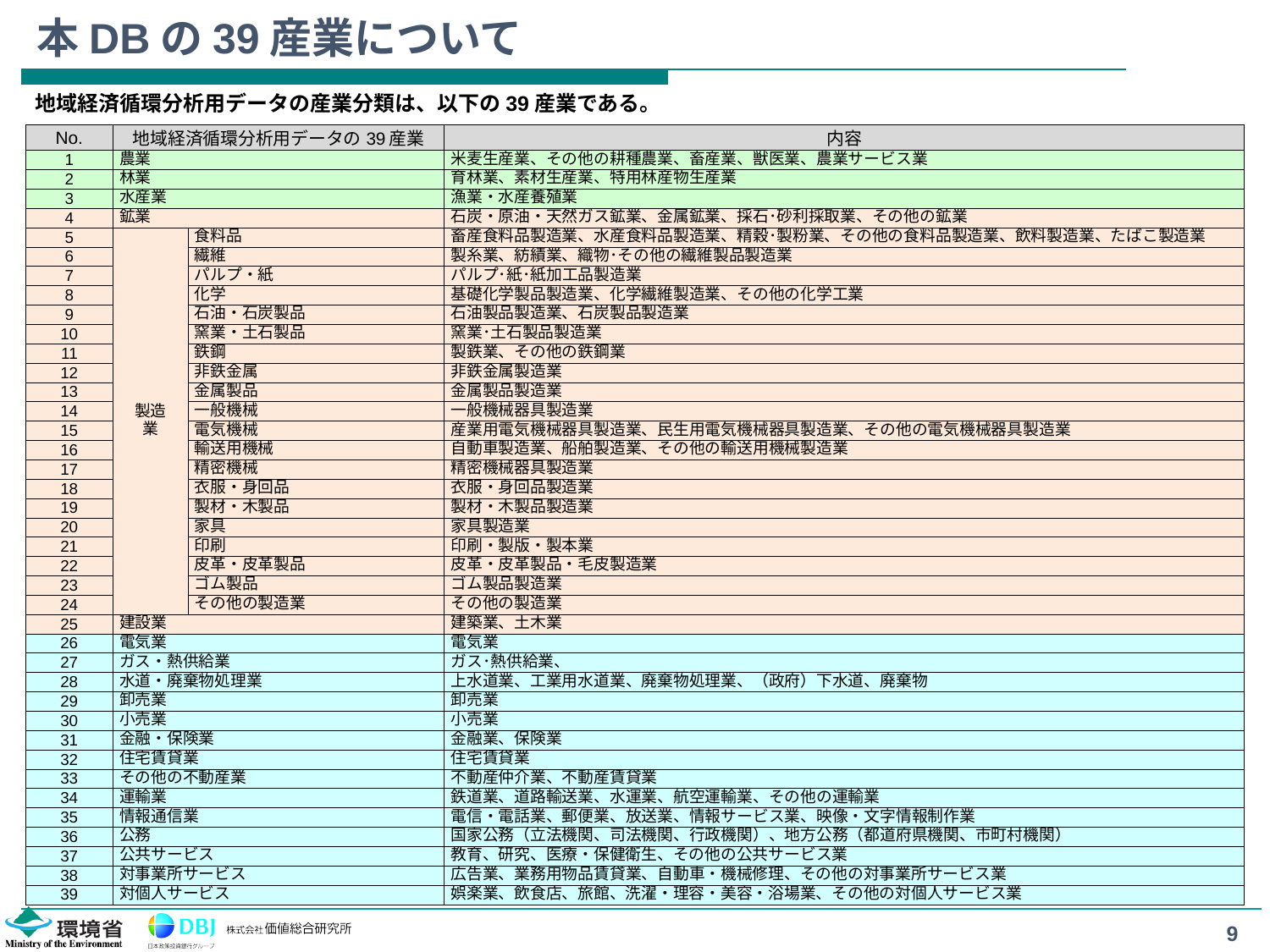

# 本DBの39産業について
地域経済循環分析用データの産業分類は、以下の39産業である。
| No. | 地域経済循環分析用データの39産業 |  | 内容 |
| --- | --- | --- | --- |
| 1 | 農業 |  | 米麦生産業、その他の耕種農業、畜産業、獣医業、農業サービス業 |
| 2 | 林業 |  | 育林業、素材生産業、特用林産物生産業 |
| 3 | 水産業 |  | 漁業・水産養殖業 |
| 4 | 鉱業 |  | 石炭・原油・天然ガス鉱業、金属鉱業、採石･砂利採取業、その他の鉱業 |
| 5 | 製造業 | 食料品 | 畜産食料品製造業、水産食料品製造業、精穀･製粉業、その他の食料品製造業、飲料製造業、たばこ製造業 |
| 6 |  | 繊維 | 製糸業、紡績業、織物･その他の繊維製品製造業 |
| 7 |  | パルプ・紙 | パルプ･紙･紙加工品製造業 |
| 8 |  | 化学 | 基礎化学製品製造業、化学繊維製造業、その他の化学工業 |
| 9 |  | 石油・石炭製品 | 石油製品製造業、石炭製品製造業 |
| 10 |  | 窯業・土石製品 | 窯業･土石製品製造業 |
| 11 |  | 鉄鋼 | 製鉄業、その他の鉄鋼業 |
| 12 |  | 非鉄金属 | 非鉄金属製造業 |
| 13 |  | 金属製品 | 金属製品製造業 |
| 14 |  | 一般機械 | 一般機械器具製造業 |
| 15 |  | 電気機械 | 産業用電気機械器具製造業、民生用電気機械器具製造業、その他の電気機械器具製造業 |
| 16 |  | 輸送用機械 | 自動車製造業、船舶製造業、その他の輸送用機械製造業 |
| 17 |  | 精密機械 | 精密機械器具製造業 |
| 18 |  | 衣服・身回品 | 衣服・身回品製造業 |
| 19 |  | 製材・木製品 | 製材・木製品製造業 |
| 20 |  | 家具 | 家具製造業 |
| 21 |  | 印刷 | 印刷・製版・製本業 |
| 22 |  | 皮革・皮革製品 | 皮革・皮革製品・毛皮製造業 |
| 23 |  | ゴム製品 | ゴム製品製造業 |
| 24 |  | その他の製造業 | その他の製造業 |
| 25 | 建設業 |  | 建築業、土木業 |
| 26 | 電気業 |  | 電気業 |
| 27 | ガス・熱供給業 |  | ガス･熱供給業、 |
| 28 | 水道・廃棄物処理業 |  | 上水道業、工業用水道業、廃棄物処理業、（政府）下水道、廃棄物 |
| 29 | 卸売業 |  | 卸売業 |
| 30 | 小売業 |  | 小売業 |
| 31 | 金融・保険業 |  | 金融業、保険業 |
| 32 | 住宅賃貸業 |  | 住宅賃貸業 |
| 33 | その他の不動産業 |  | 不動産仲介業、不動産賃貸業 |
| 34 | 運輸業 |  | 鉄道業、道路輸送業、水運業、航空運輸業、その他の運輸業 |
| 35 | 情報通信業 |  | 電信・電話業、郵便業、放送業、情報サービス業、映像・文字情報制作業 |
| 36 | 公務 |  | 国家公務（立法機関、司法機関、行政機関）、地方公務（都道府県機関、市町村機関） |
| 37 | 公共サービス |  | 教育、研究、医療・保健衛生、その他の公共サービス業 |
| 38 | 対事業所サービス |  | 広告業、業務用物品賃貸業、自動車・機械修理、その他の対事業所サービス業 |
| 39 | 対個人サービス |  | 娯楽業、飲食店、旅館、洗濯・理容・美容・浴場業、その他の対個人サービス業 |
9